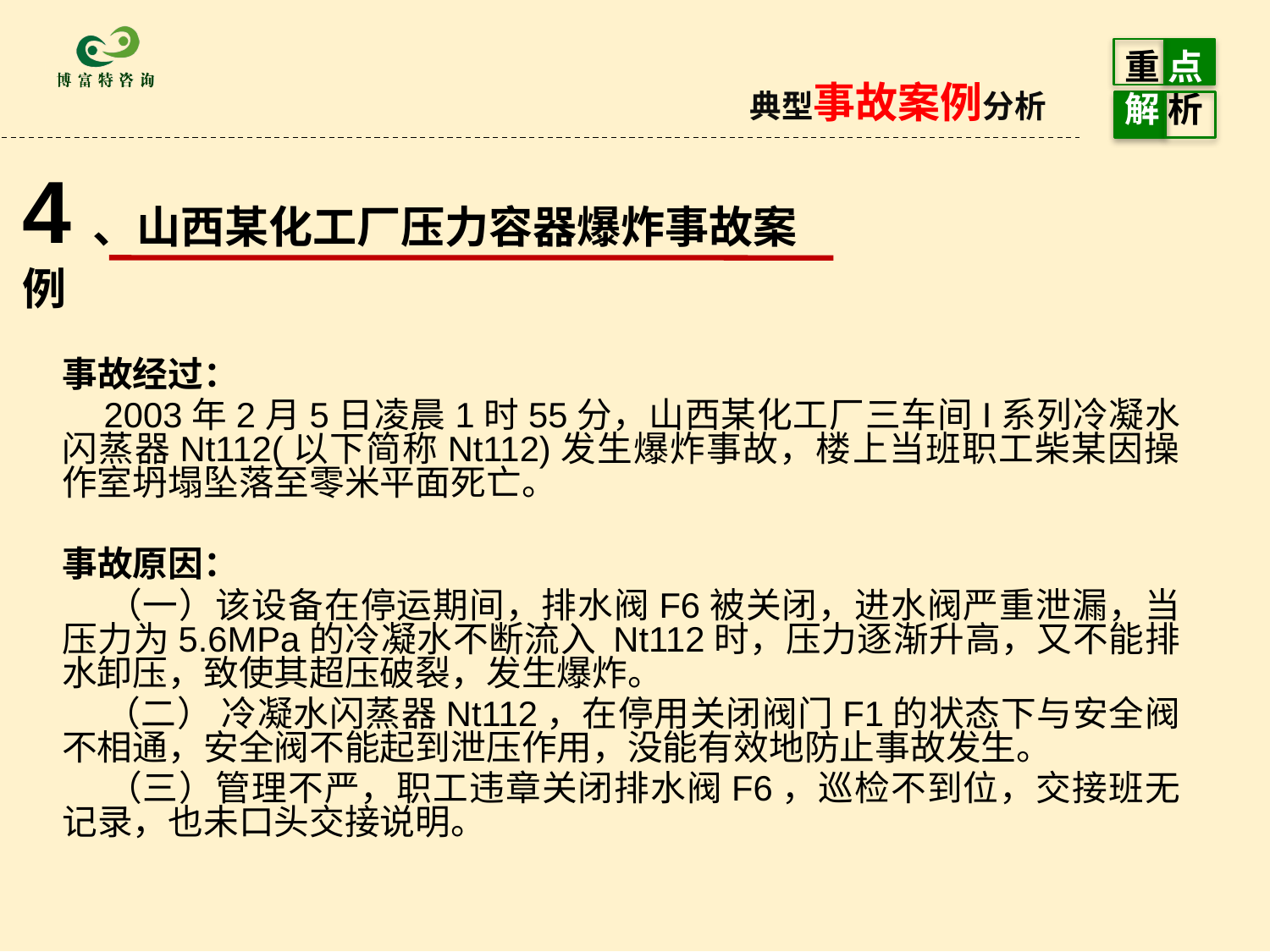

4、山西某化工厂压力容器爆炸事故案例
事故经过：
    2003年2月5日凌晨1时55分，山西某化工厂三车间I系列冷凝水闪蒸器Nt112(以下简称Nt112)发生爆炸事故，楼上当班职工柴某因操作室坍塌坠落至零米平面死亡。

事故原因：
    （一）该设备在停运期间，排水阀F6被关闭，进水阀严重泄漏，当压力为5.6MPa的冷凝水不断流入 Nt112时，压力逐渐升高，又不能排水卸压，致使其超压破裂，发生爆炸。
    （二） 冷凝水闪蒸器Nt112，在停用关闭阀门F1的状态下与安全阀不相通，安全阀不能起到泄压作用，没能有效地防止事故发生。
    （三）管理不严，职工违章关闭排水阀F6，巡检不到位，交接班无记录，也未口头交接说明。